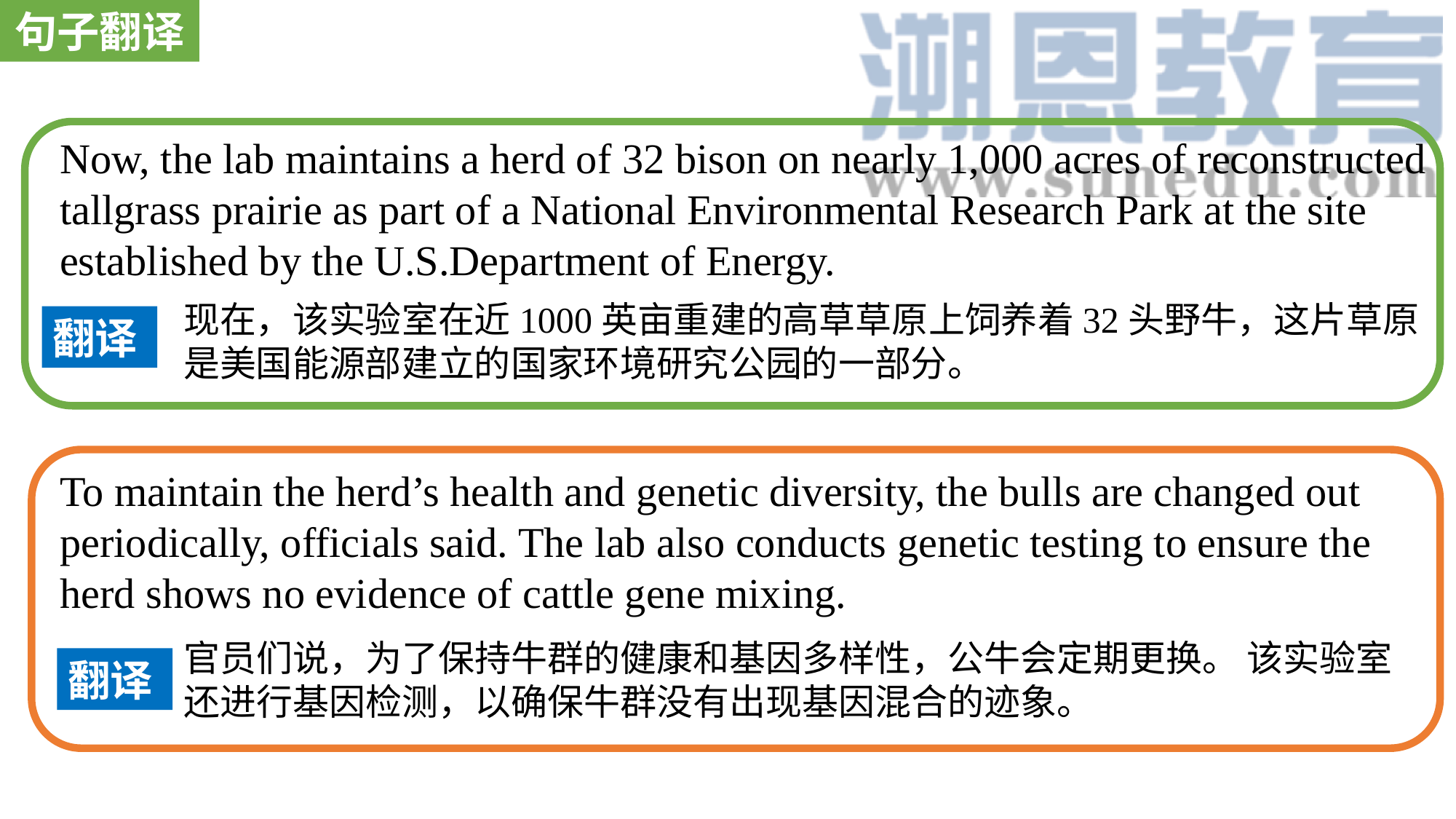

句子翻译

Now, the lab maintains a herd of 32 bison on nearly 1,000 acres of reconstructed tallgrass prairie as part of a National Environmental Research Park at the site established by the U.S.Department of Energy.
现在，该实验室在近1000英亩重建的高草草原上饲养着32头野牛，这片草原是美国能源部建立的国家环境研究公园的一部分。
翻译

To maintain the herd’s health and genetic diversity, the bulls are changed out periodically, officials said. The lab also conducts genetic testing to ensure the herd shows no evidence of cattle gene mixing.
官员们说，为了保持牛群的健康和基因多样性，公牛会定期更换。 该实验室还进行基因检测，以确保牛群没有出现基因混合的迹象。
翻译